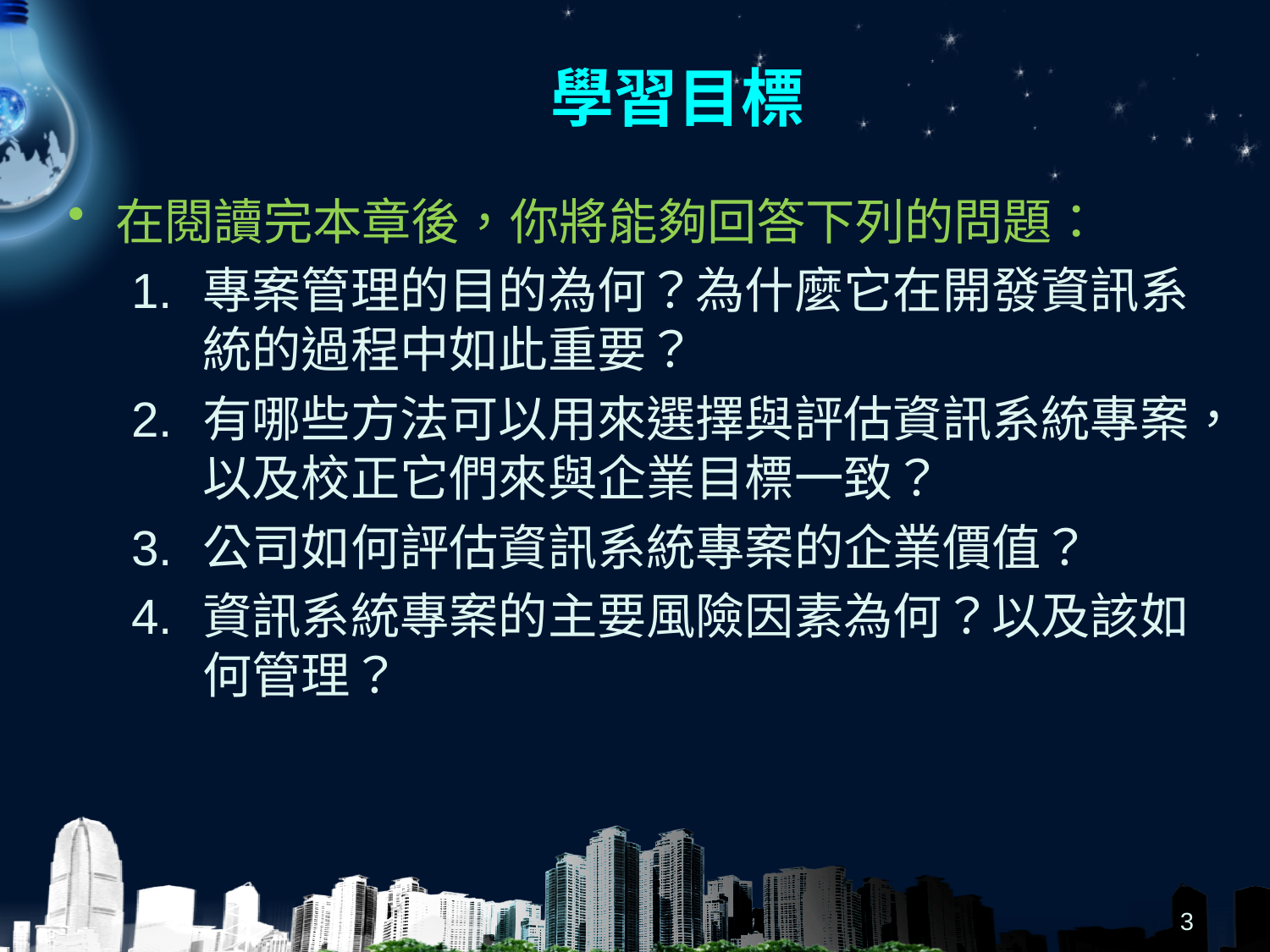

# 學習目標
在閱讀完本章後，你將能夠回答下列的問題：
專案管理的目的為何？為什麼它在開發資訊系統的過程中如此重要？
有哪些方法可以用來選擇與評估資訊系統專案，以及校正它們來與企業目標一致？
公司如何評估資訊系統專案的企業價值？
資訊系統專案的主要風險因素為何？以及該如何管理？
3